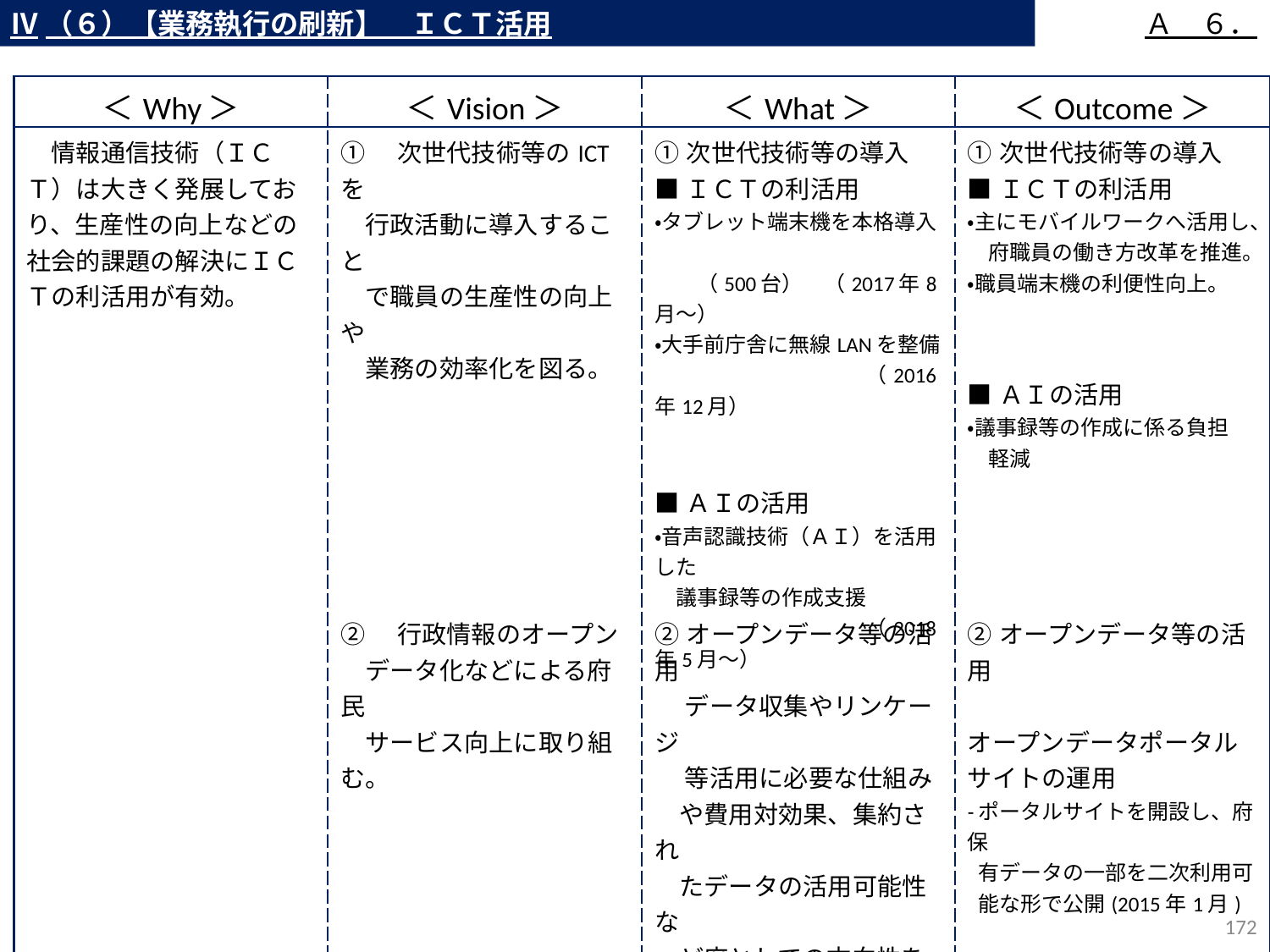

Ⅳ（６）【業務執行の刷新】　ＩＣＴ活用
Ａ　６．
| ＜Why＞ | ＜Vision＞ | ＜What＞ | ＜Outcome＞ |
| --- | --- | --- | --- |
| 情報通信技術（ＩＣＴ）は大きく発展しており、生産性の向上などの社会的課題の解決にＩＣＴの利活用が有効。 | ①　次世代技術等のICTを 　行政活動に導入すること 　で職員の生産性の向上や 　業務の効率化を図る。 | ①次世代技術等の導入 ■ＩＣＴの利活用 ・タブレット端末機を本格導入　 　　（500台）　（2017年8月～） ・大手前庁舎に無線LANを整備 　　　　　　　　　　（2016年12月） ■ＡＩの活用 ・音声認識技術（ＡＩ）を活用した 　議事録等の作成支援 　　　　　　　　　　（2018年5月～） | ①次世代技術等の導入 ■ＩＣＴの利活用 ・主にモバイルワークへ活用し、 　府職員の働き方改革を推進。 ・職員端末機の利便性向上。 ■ＡＩの活用 ・議事録等の作成に係る負担 　軽減 |
|  | ②　行政情報のオープン 　データ化などによる府民 　サービス向上に取り組む。 | ②オープンデータ等の活用　 　 データ収集やリンケージ 　 等活用に必要な仕組み 　や費用対効果、集約され 　たデータの活用可能性な 　ど府としての方向性を検 　討し、取組みを進める。 | ②オープンデータ等の活用 　 オープンデータポータル サイトの運用 -ポータルサイトを開設し、府保 有データの一部を二次利用可 能な形で公開(2015年1月) |
172